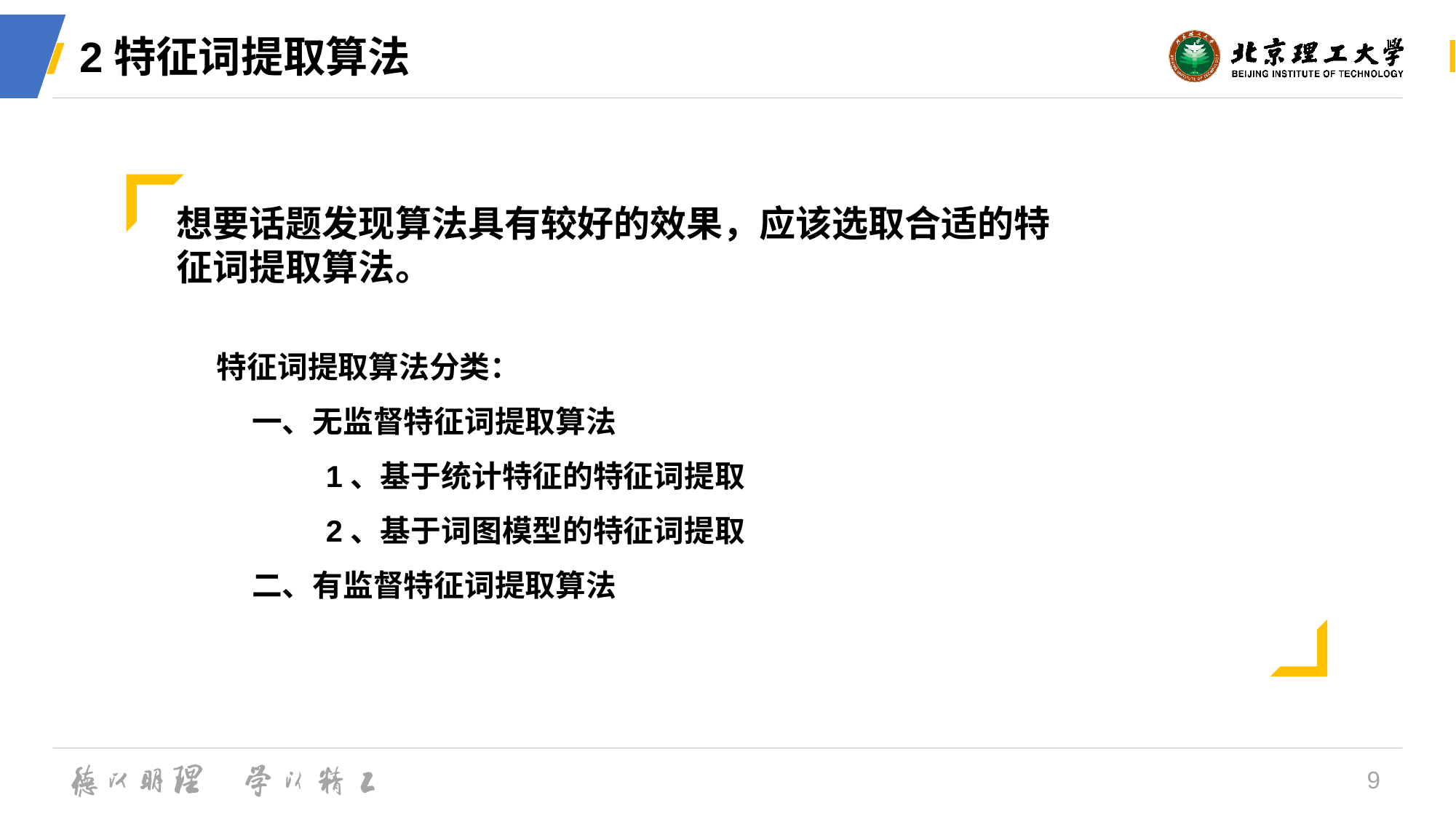

# 2特征词提取算法

想要话题发现算法具有较好的效果，应该选取合适的特征词提取算法。

特征词提取算法分类：
    一、无监督特征词提取算法
	1、基于统计特征的特征词提取
	2、基于词图模型的特征词提取
    二、有监督特征词提取算法